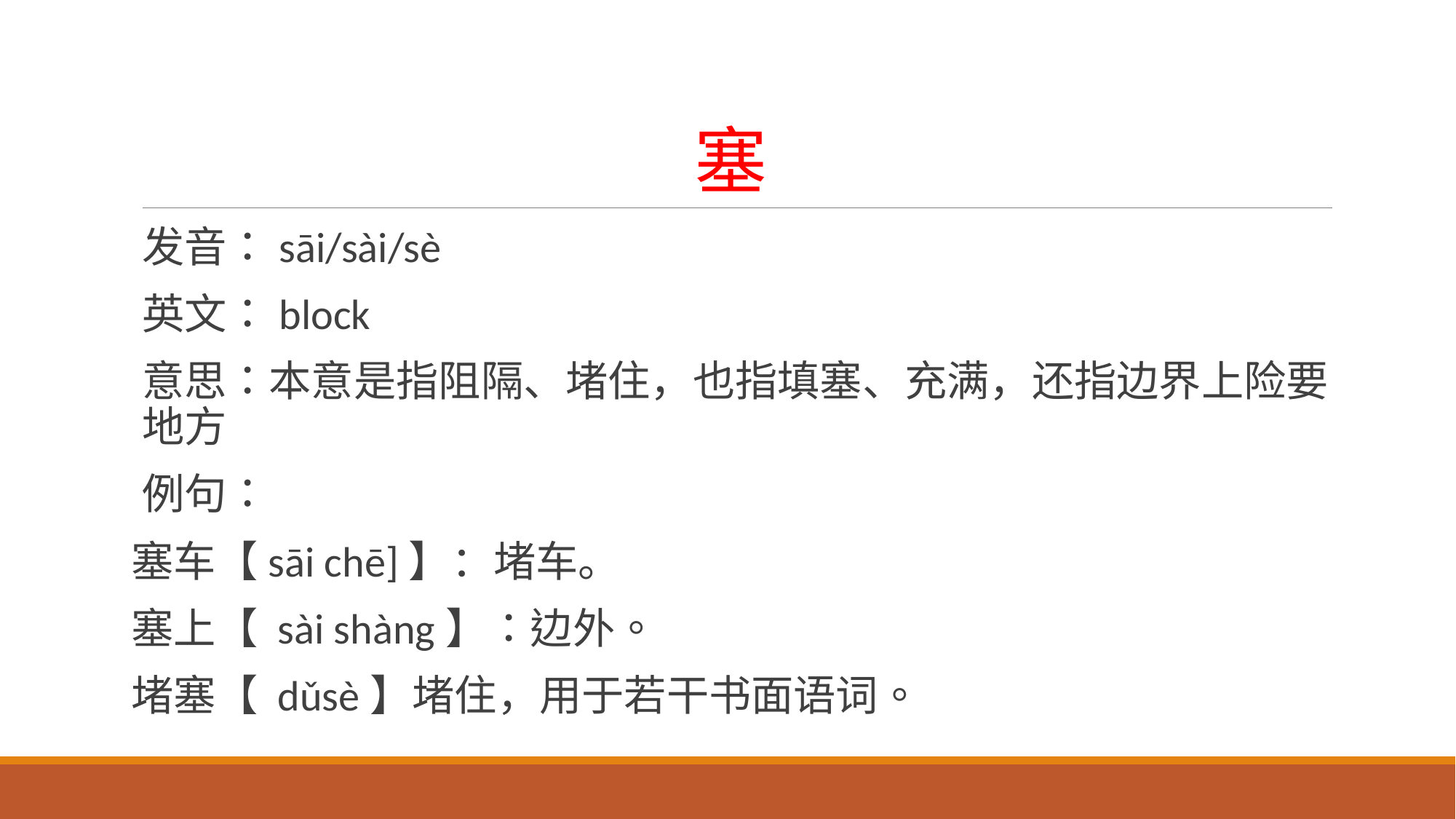

# 塞
发音：sāi/sài/sè
英文：block
意思：本意是指阻隔、堵住，也指填塞、充满，还指边界上险要地方
例句：
塞车【sāi chē]】：堵车。
塞上【 sài shàng】：边外。
堵塞【 dǔsè】堵住，用于若干书面语词。